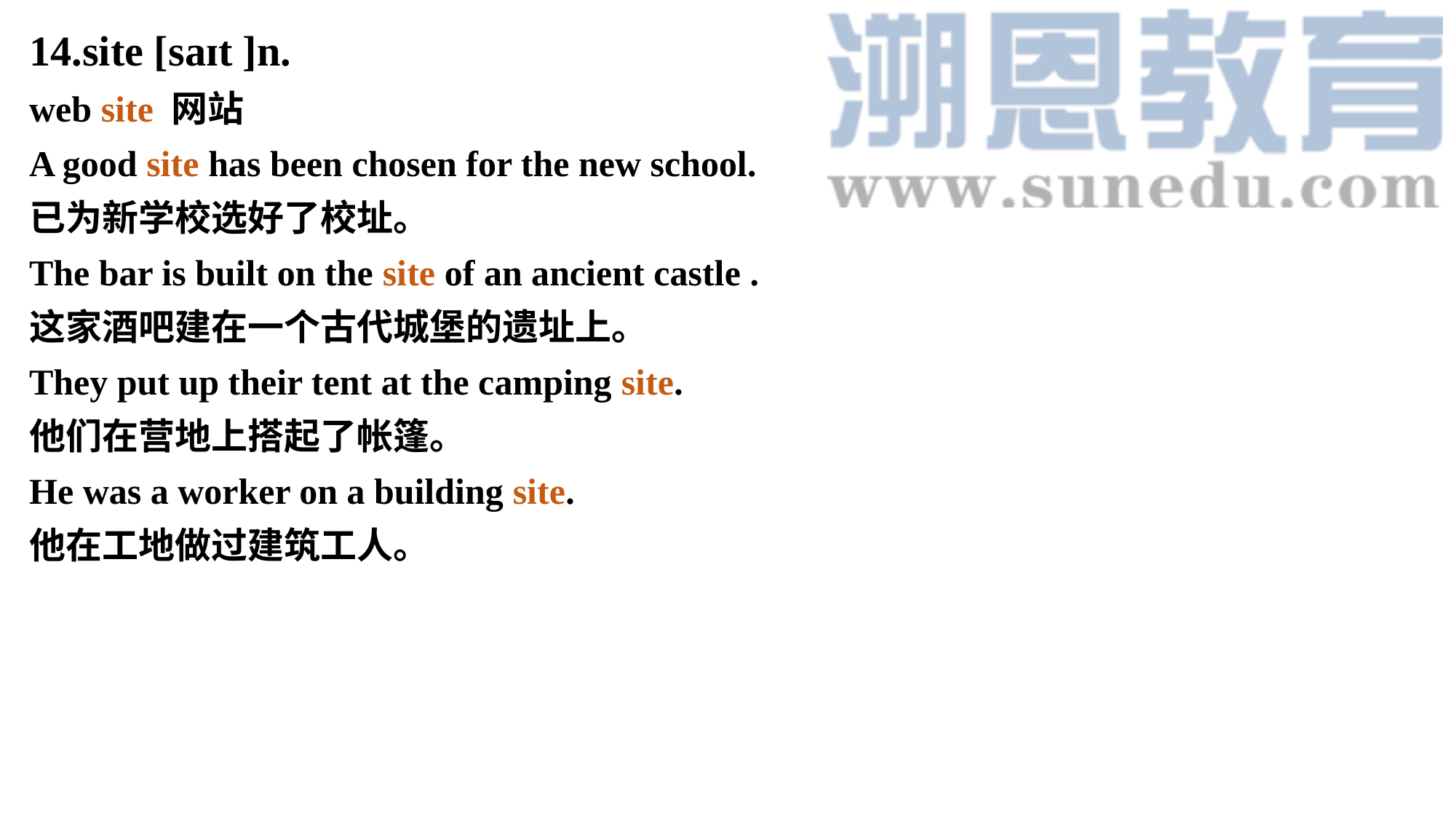

14.site [saɪt ]n.
web site 网站
A good site has been chosen for the new school.
已为新学校选好了校址。
The bar is built on the site of an ancient castle .
这家酒吧建在一个古代城堡的遗址上。
They put up their tent at the camping site.
他们在营地上搭起了帐篷。
He was a worker on a building site.
他在工地做过建筑工人。